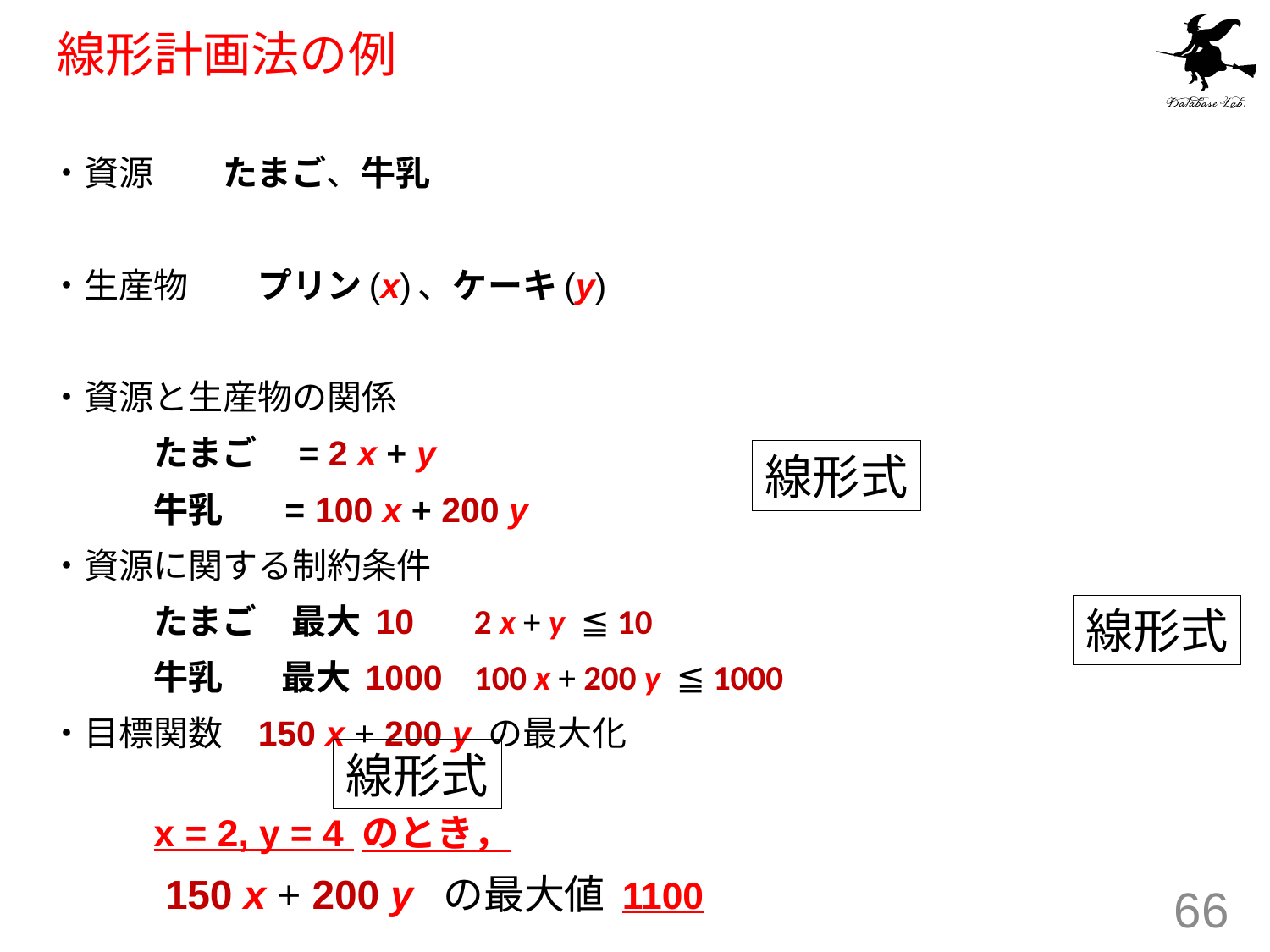

# 線形計画法の例
・資源　　たまご、牛乳

・生産物	プリン(x)、ケーキ(y)

・資源と生産物の関係
　　		たまご　= 2 x + y
　　		牛乳       = 100 x + 200 y
・資源に関する制約条件
　　		たまご　最大 10 	 2 x + y  ≦ 10
　　		牛乳　	   最大 1000	 100 x + 200 y  ≦ 1000
・目標関数	150 x + 200 y の最大化
				x = 2, y = 4 のとき，
 				 150 x + 200 y  の最大値 1100

線形式
線形式
線形式
66